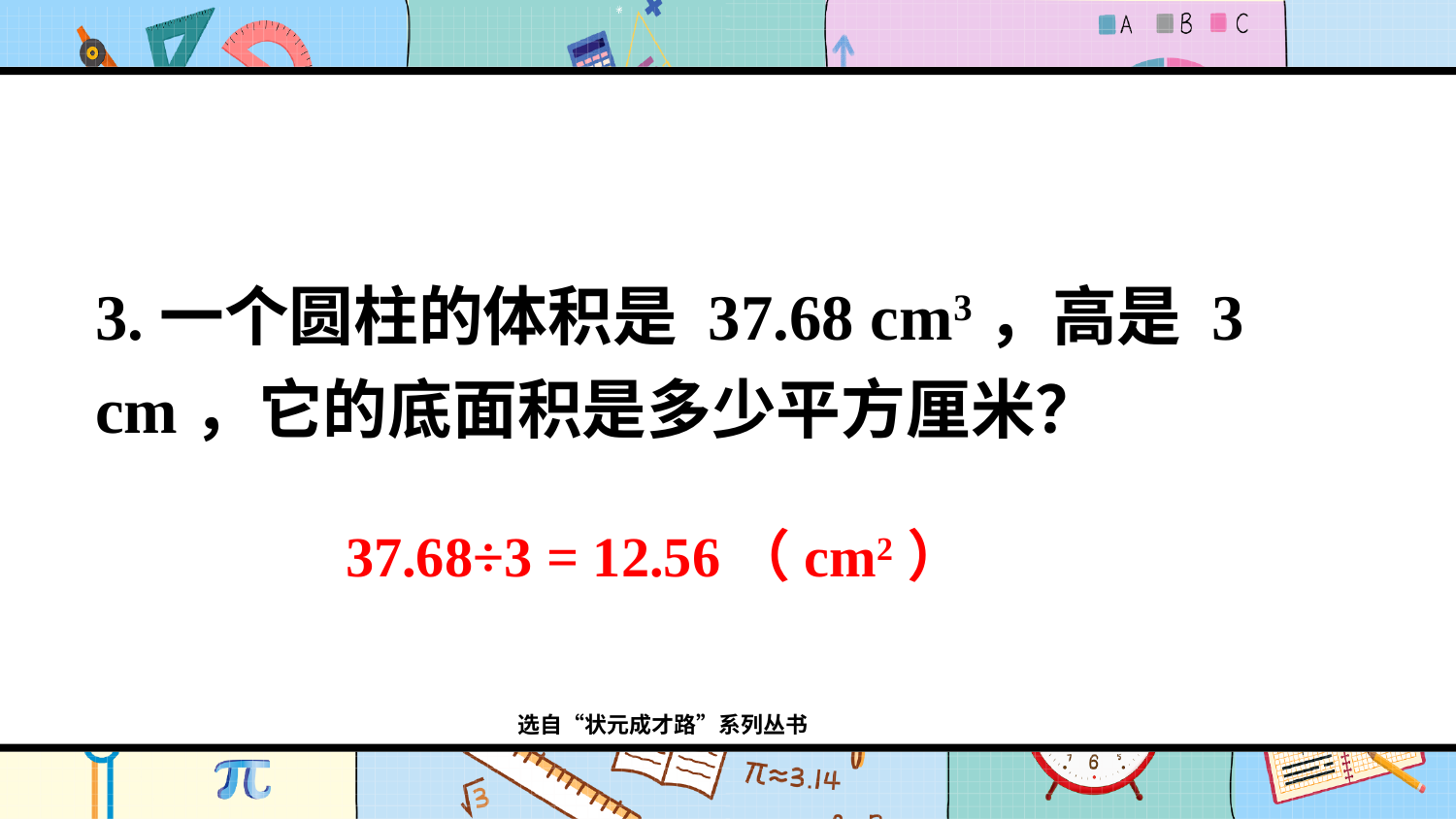

3.一个圆柱的体积是 37.68 cm3，高是 3 cm，它的底面积是多少平方厘米？
37.68÷3 = 12.56（cm2）
选自“状元成才路”系列丛书